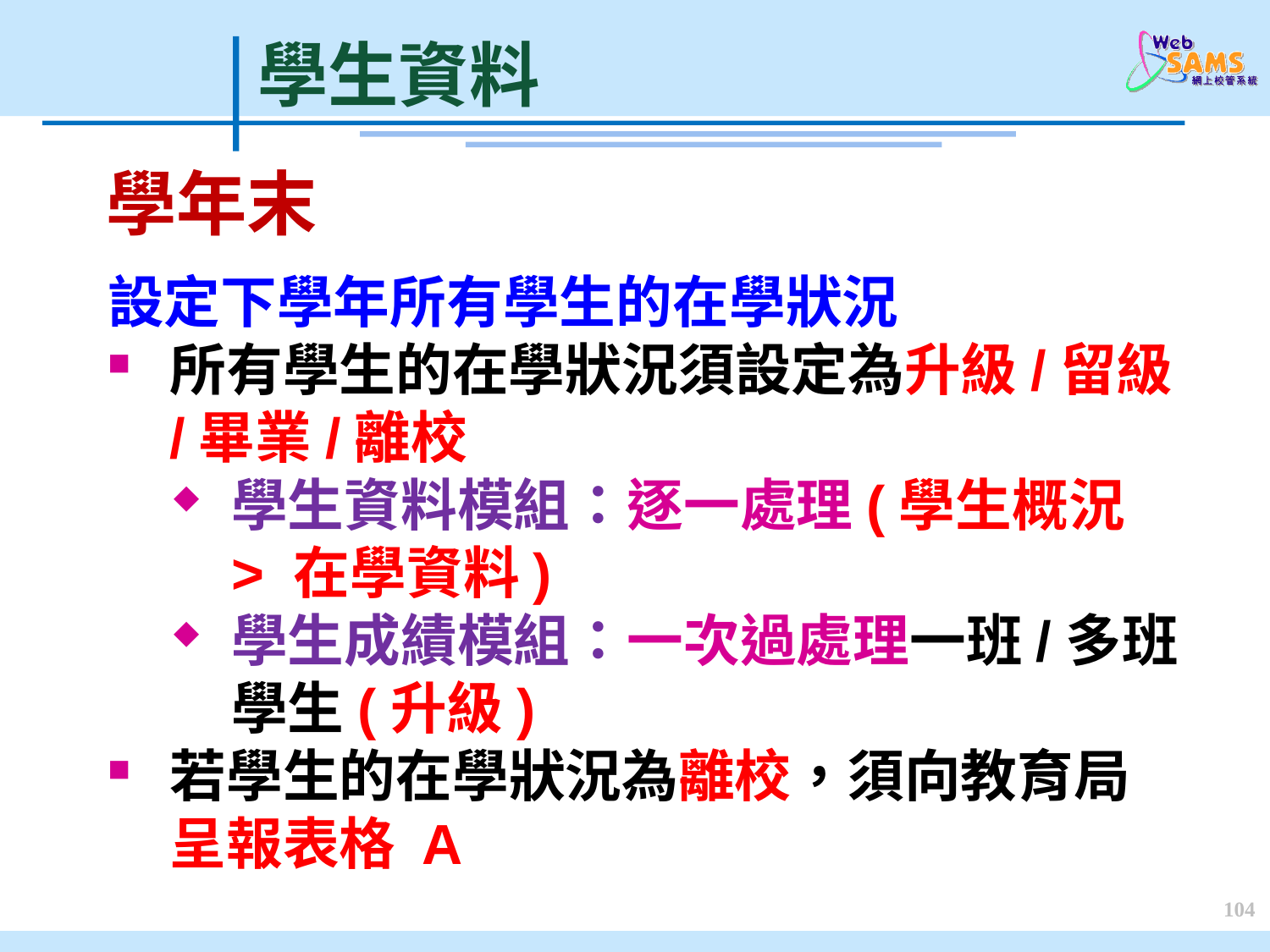

學生資料
學年末
設定下學年所有學生的在學狀況
所有學生的在學狀況須設定為升級/留級/畢業/離校
學生資料模組：逐一處理(學生概況 > 在學資料)
學生成績模組：一次過處理一班/多班學生(升級)
若學生的在學狀況為離校，須向教育局呈報表格 A
104